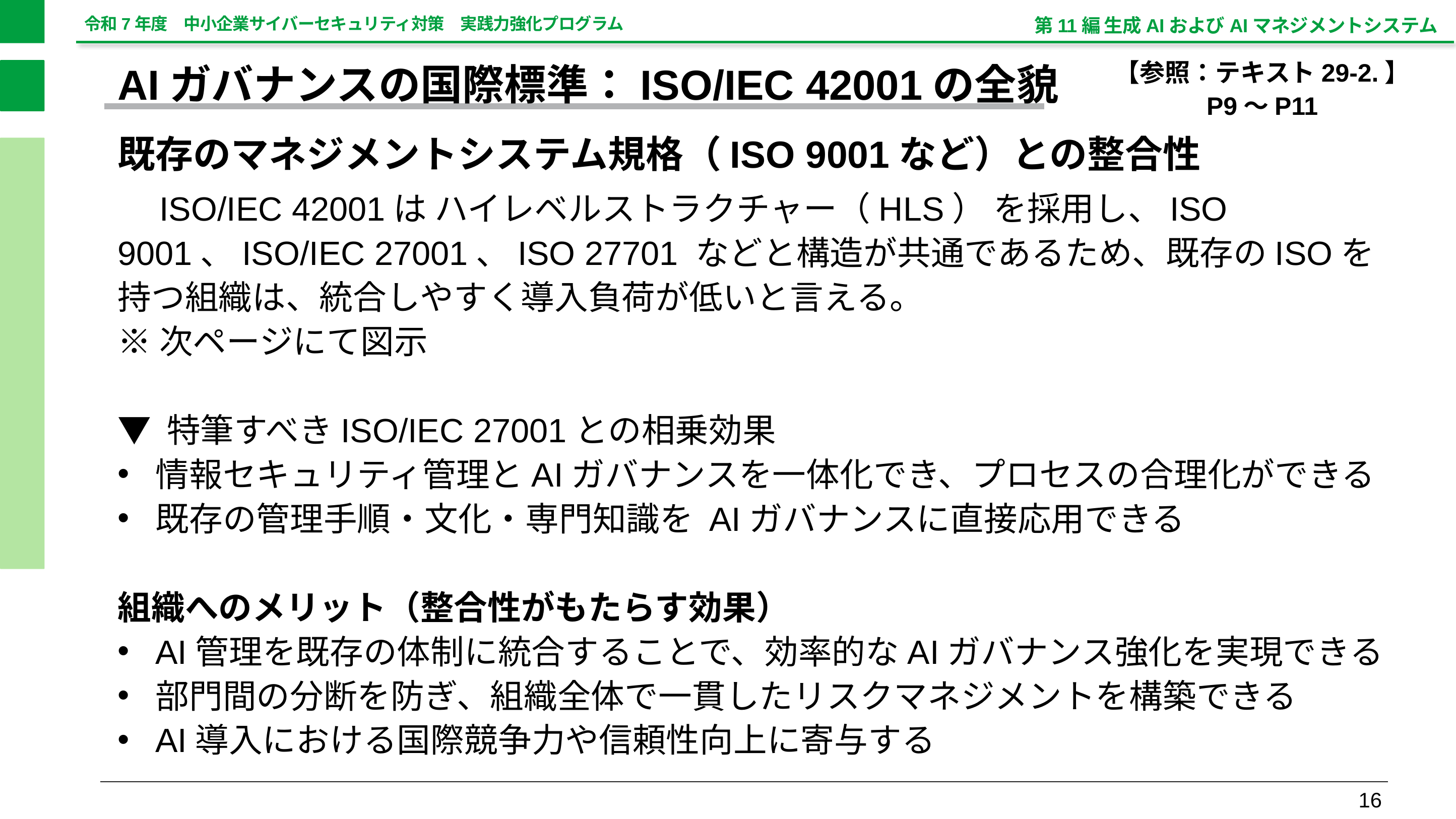

第11編 生成AIおよびAIマネジメントシステム
【参照：テキスト29-2.】
P9～P11
AIガバナンスの国際標準：ISO/IEC 42001の全貌
既存のマネジメントシステム規格（ISO 9001など）との整合性
　ISO/IEC 42001は ハイレベルストラクチャー（HLS） を採用し、ISO 9001、ISO/IEC 27001、ISO 27701 などと構造が共通であるため、既存のISOを持つ組織は、統合しやすく導入負荷が低いと言える。
※次ページにて図示

▼ 特筆すべきISO/IEC 27001との相乗効果
情報セキュリティ管理とAIガバナンスを一体化でき、プロセスの合理化ができる
既存の管理手順・文化・専門知識を AIガバナンスに直接応用できる

組織へのメリット（整合性がもたらす効果）
AI管理を既存の体制に統合することで、効率的なAIガバナンス強化を実現できる
部門間の分断を防ぎ、組織全体で一貫したリスクマネジメントを構築できる
AI導入における国際競争力や信頼性向上に寄与する